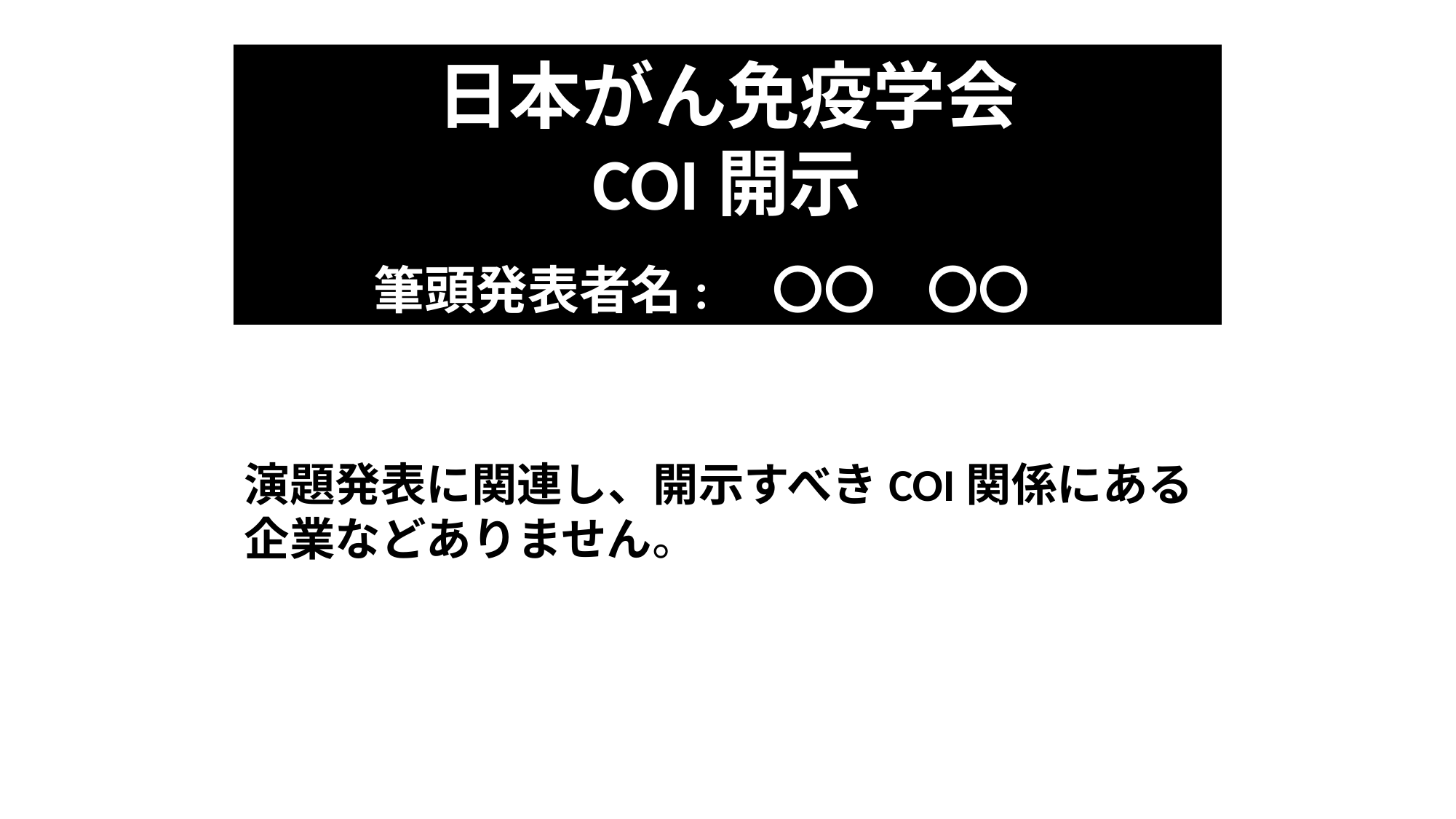

日本がん免疫学会
COI開示

筆頭発表者名:　〇〇　〇〇
演題発表に関連し、開示すべきCOI関係にある
企業などありません。